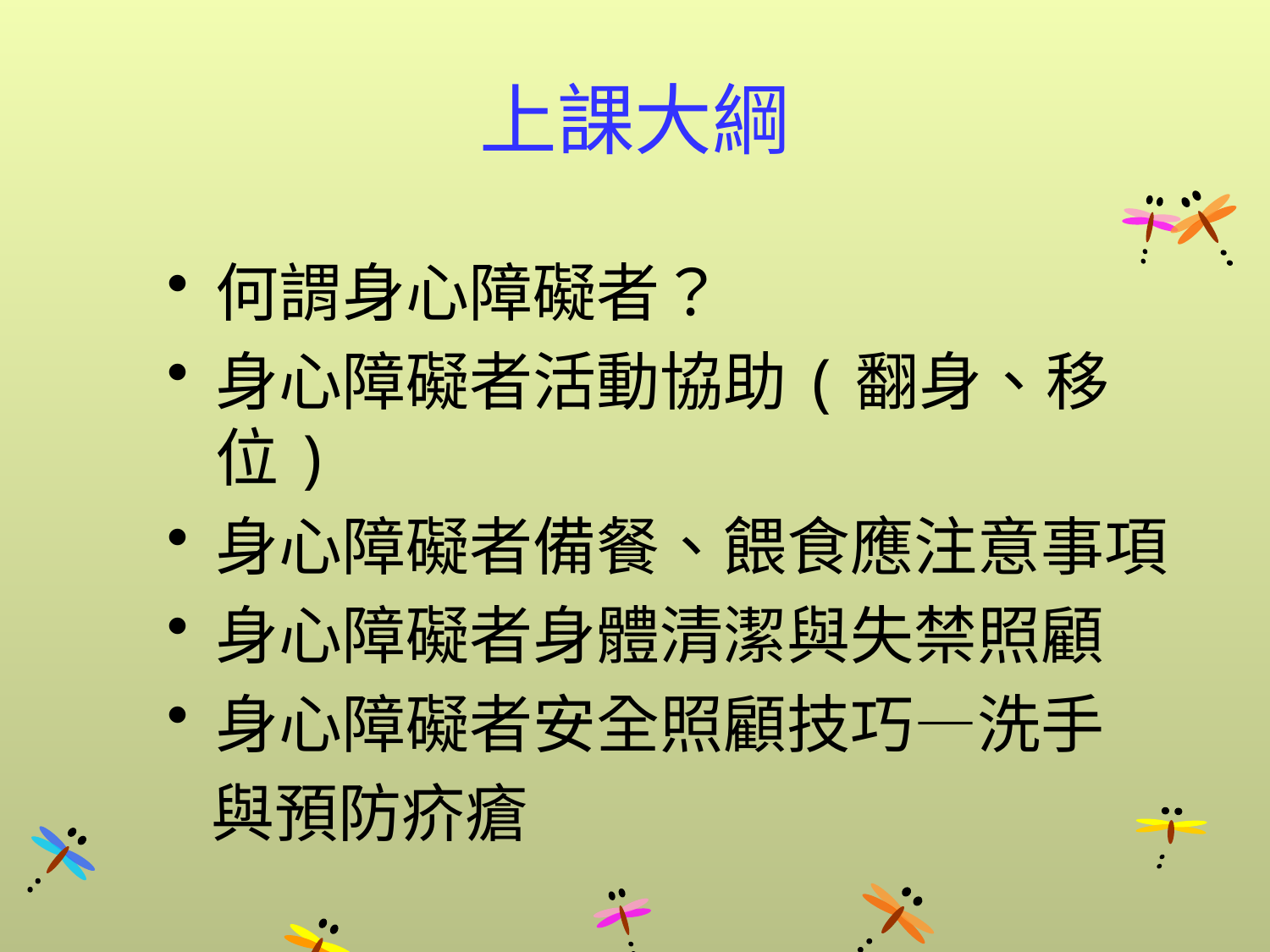

# 上課大綱
何謂身心障礙者？
身心障礙者活動協助(翻身、移位)
身心障礙者備餐、餵食應注意事項
身心障礙者身體清潔與失禁照顧
身心障礙者安全照顧技巧—洗手
  與預防疥瘡